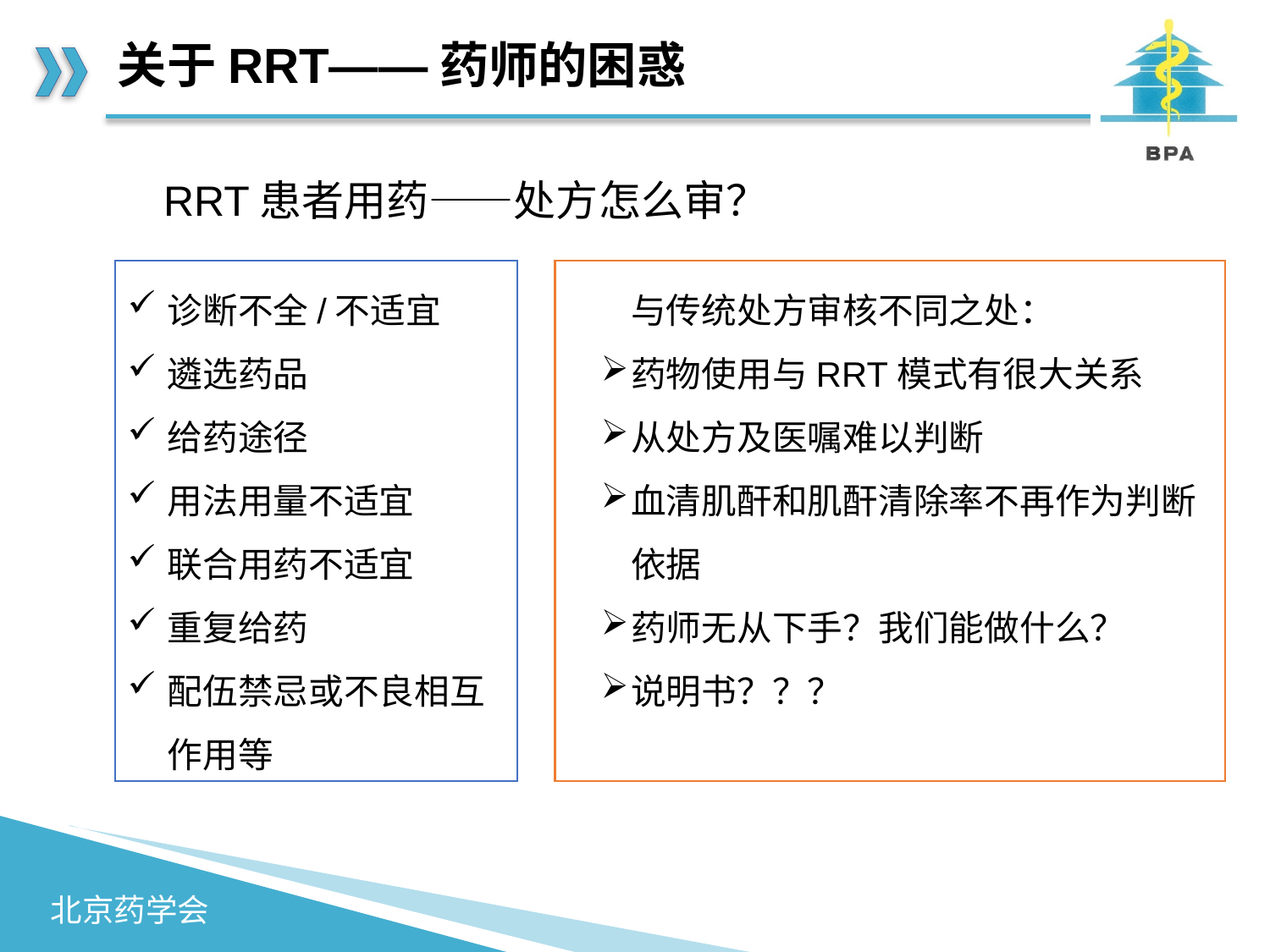

# 关于RRT——药师的困惑
RRT患者用药——处方怎么审？

诊断不全/不适宜
遴选药品
给药途径
用法用量不适宜
联合用药不适宜
重复给药
配伍禁忌或不良相互作用等
与传统处方审核不同之处：
药物使用与RRT模式有很大关系
从处方及医嘱难以判断
血清肌酐和肌酐清除率不再作为判断依据
药师无从下手？我们能做什么？
说明书？？？